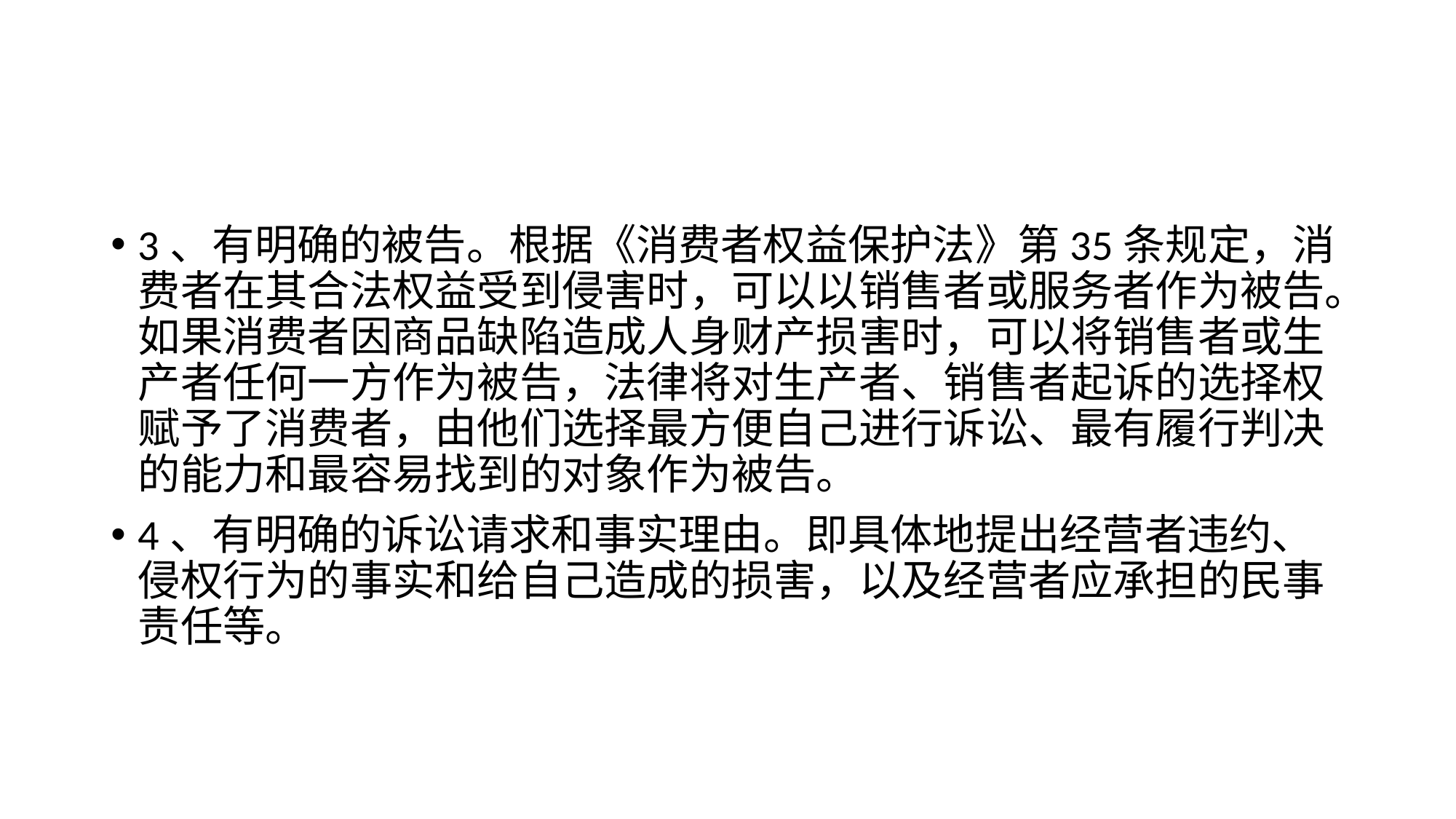

#
3、有明确的被告。根据《消费者权益保护法》第35条规定，消费者在其合法权益受到侵害时，可以以销售者或服务者作为被告。如果消费者因商品缺陷造成人身财产损害时，可以将销售者或生产者任何一方作为被告，法律将对生产者、销售者起诉的选择权赋予了消费者，由他们选择最方便自己进行诉讼、最有履行判决的能力和最容易找到的对象作为被告。
4、有明确的诉讼请求和事实理由。即具体地提出经营者违约、侵权行为的事实和给自己造成的损害，以及经营者应承担的民事责任等。